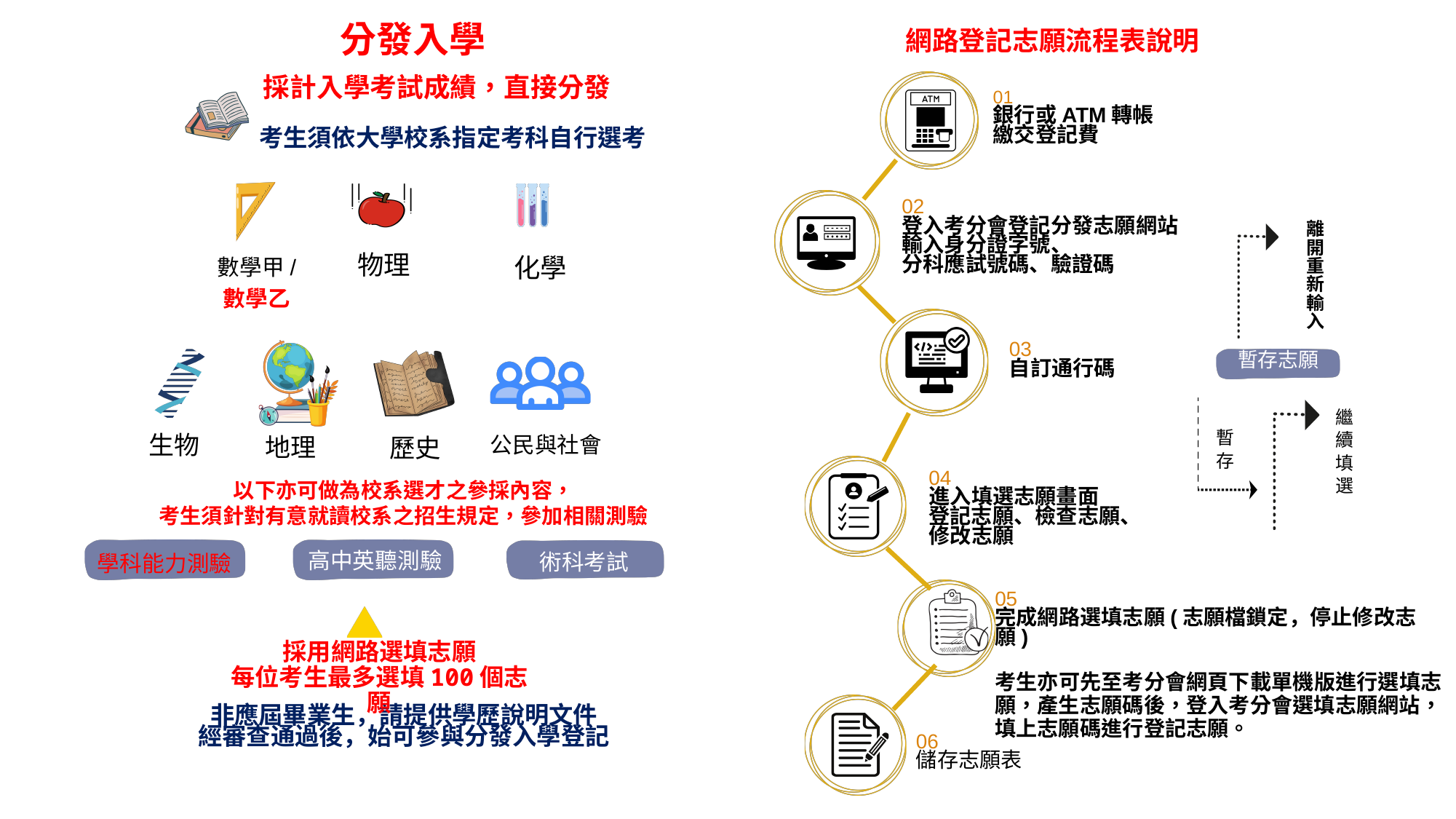

網路登記志願流程表說明
             分發入學

採計入學考試成績，直接分發

01
銀行或ATM轉帳
繳交登記費

考生須依大學校系指定考科自行選考

02
登入考分會登記分發志願網站
輸入身分證字號、
分科應試號碼、驗證碼

離
開
重
新
輸
入

物理
化學
數學甲/
數學乙

03
自訂通行碼

暫存志願

繼
續
填
選

生物
暫
存
地理
歷史
公民與社會

04
進入填選志願畫面
登記志願、檢查志願、
修改志願

以下亦可做為校系選才之參採內容，
考生須針對有意就讀校系之招生規定，參加相關測驗

高中英聽測驗
術科考試
學科能力測驗

05
完成網路選填志願(志願檔鎖定，停止修改志願)

考生亦可先至考分會網頁下載單機版進行選填志

願，產生志願碼後，登入考分會選填志願網站，

填上志願碼進行登記志願。

採用網路選填志願
每位考生最多選填100個志願

非應屆畢業生，請提供學歷說明文件
經審查通過後，始可參與分發入學登記

06
儲存志願表